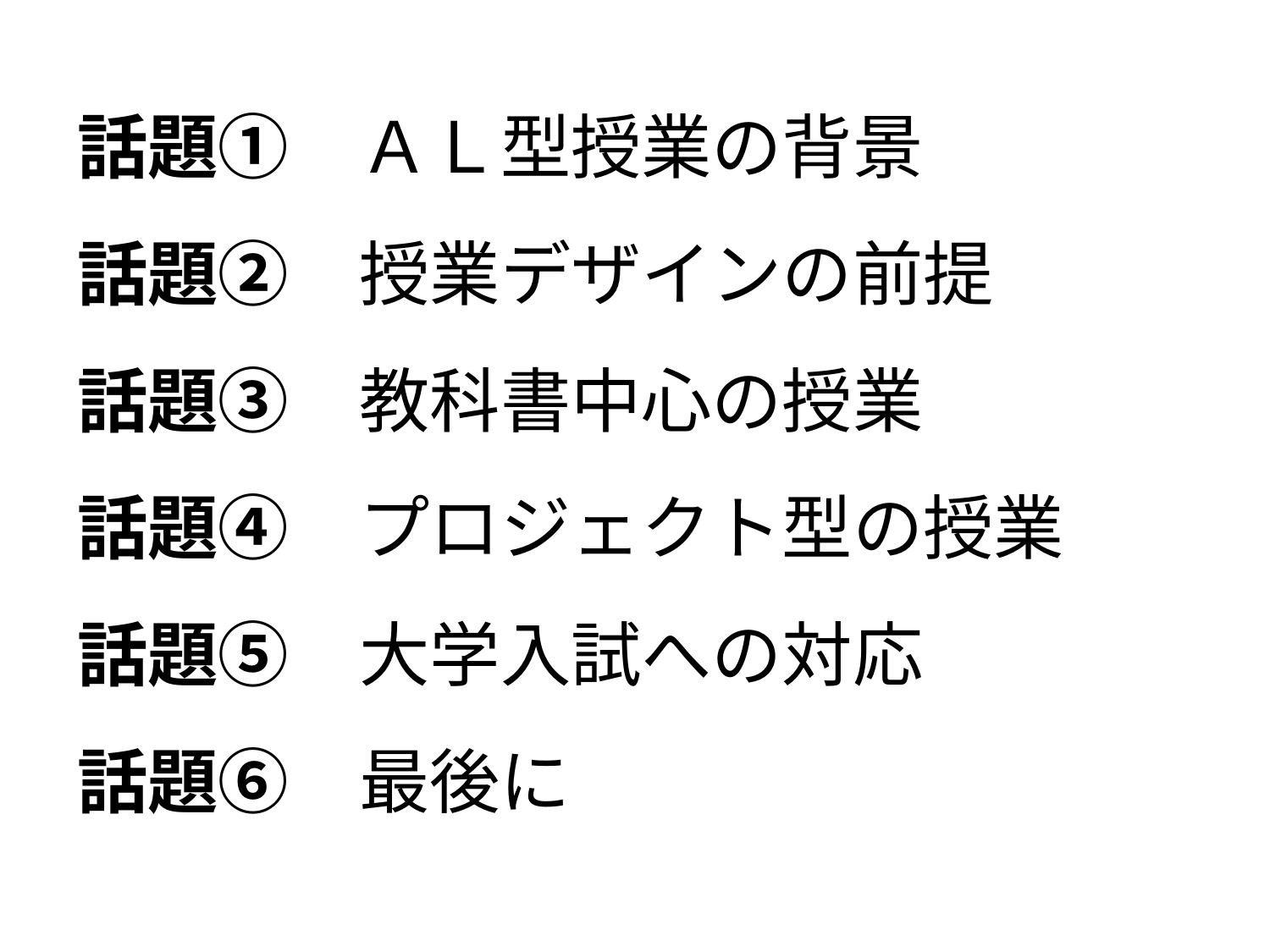

話題①　ＡＬ型授業の背景

話題②　授業デザインの前提

話題③　教科書中心の授業

話題④　プロジェクト型の授業

話題⑤　大学入試への対応

話題⑥　最後に